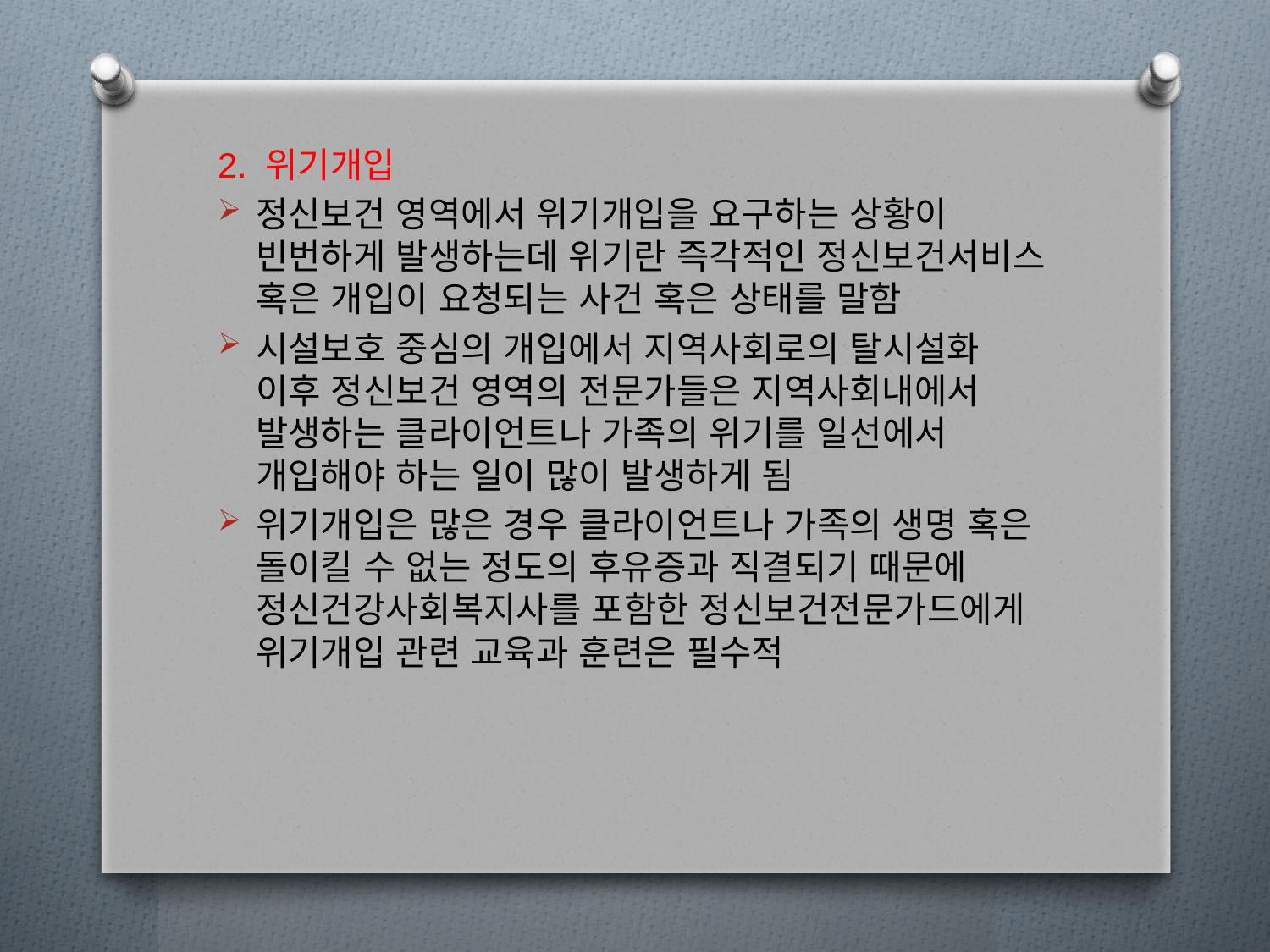

2. 위기개입
정신보건 영역에서 위기개입을 요구하는 상황이 빈번하게 발생하는데 위기란 즉각적인 정신보건서비스 혹은 개입이 요청되는 사건 혹은 상태를 말함
시설보호 중심의 개입에서 지역사회로의 탈시설화 이후 정신보건 영역의 전문가들은 지역사회내에서 발생하는 클라이언트나 가족의 위기를 일선에서 개입해야 하는 일이 많이 발생하게 됨
위기개입은 많은 경우 클라이언트나 가족의 생명 혹은 돌이킬 수 없는 정도의 후유증과 직결되기 때문에 정신건강사회복지사를 포함한 정신보건전문가드에게 위기개입 관련 교육과 훈련은 필수적